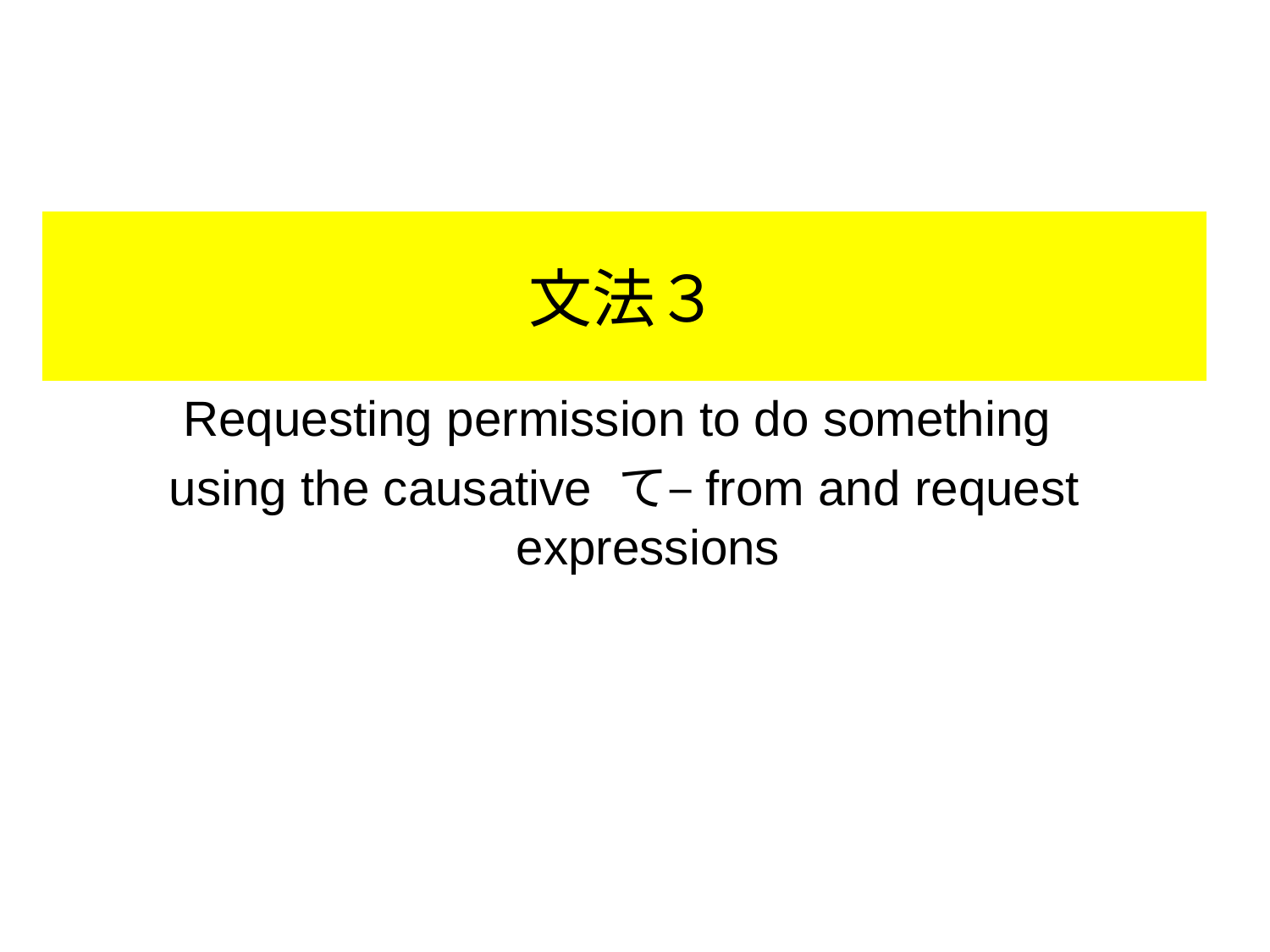

# 文法３
Requesting permission to do something
using the causative て–from and request expressions